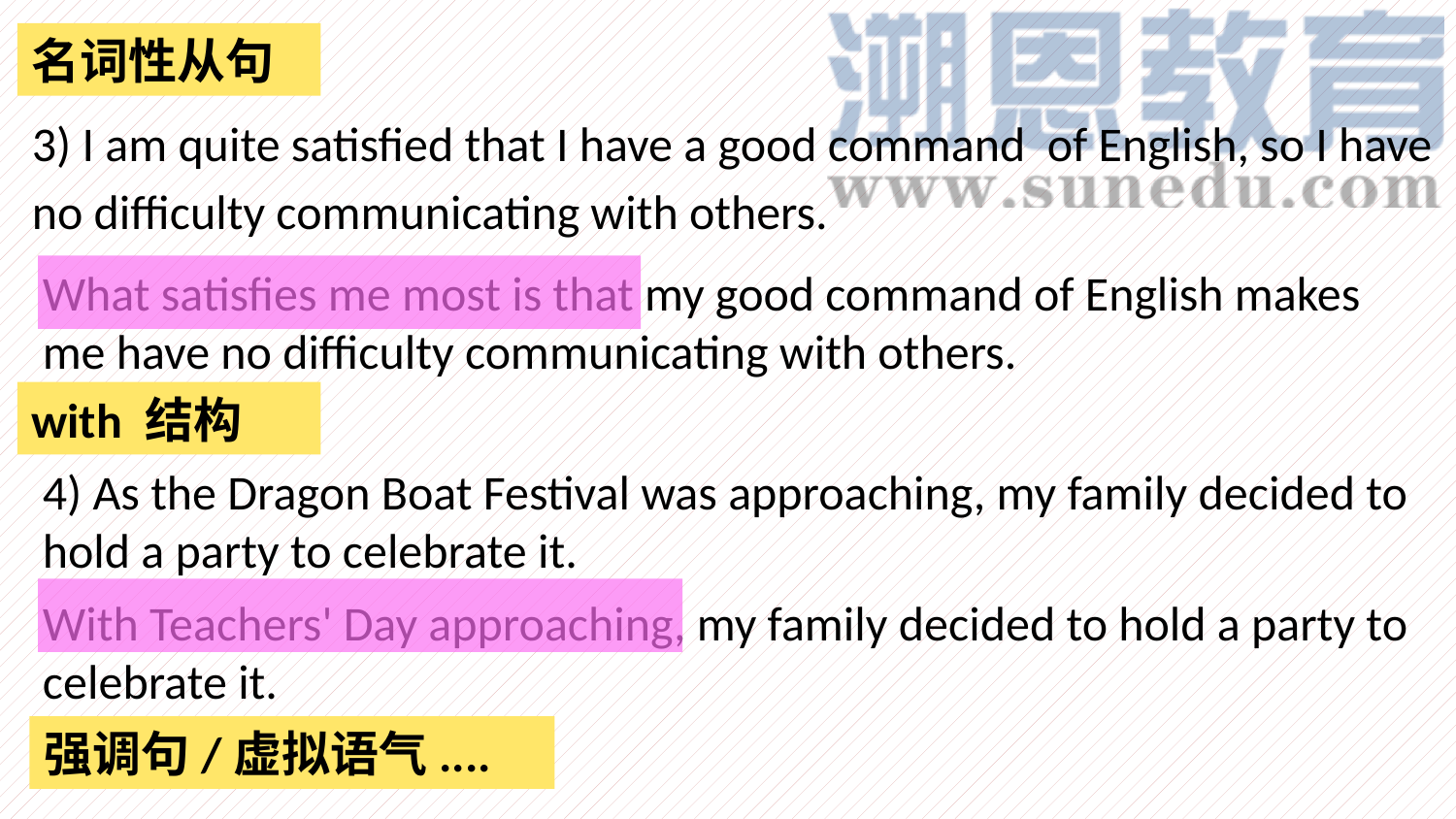

名词性从句
3) I am quite satisfied that I have a good command  of English, so I have
no difficulty communicating with others.
What satisfies me most is that my good command of English makes me have no difficulty communicating with others.

with 结构
4) As the Dragon Boat Festival was approaching, my family decided to hold a party to celebrate it.

With Teachers' Day approaching, my family decided to hold a party to celebrate it.
强调句/虚拟语气....